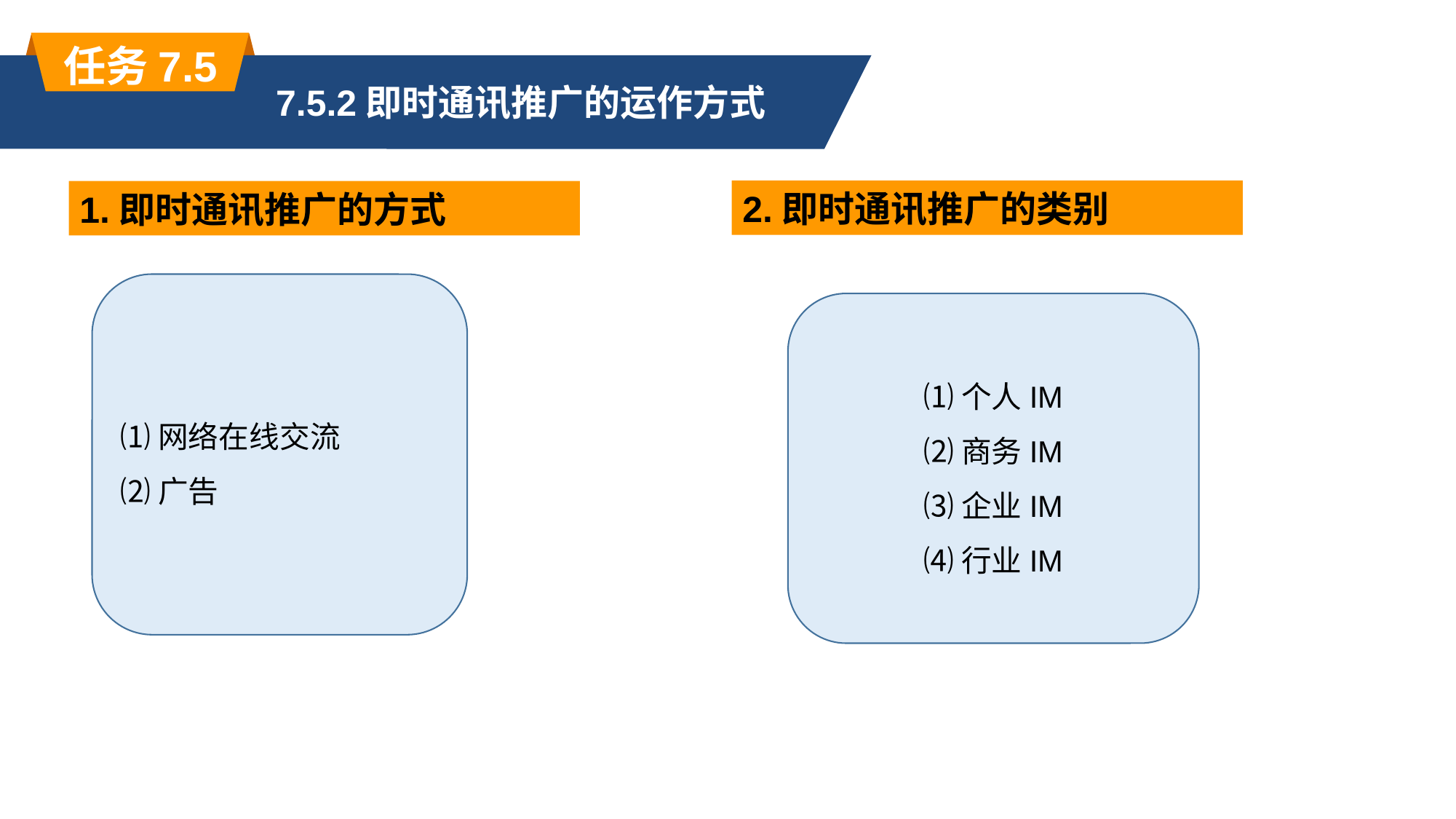

任务7.5

7.5.2即时通讯推广的运作方式
2.即时通讯推广的类别
1.即时通讯推广的方式
⑴网络在线交流
⑵广告
⑴个人IM
⑵商务IM
⑶企业IM
⑷行业IM